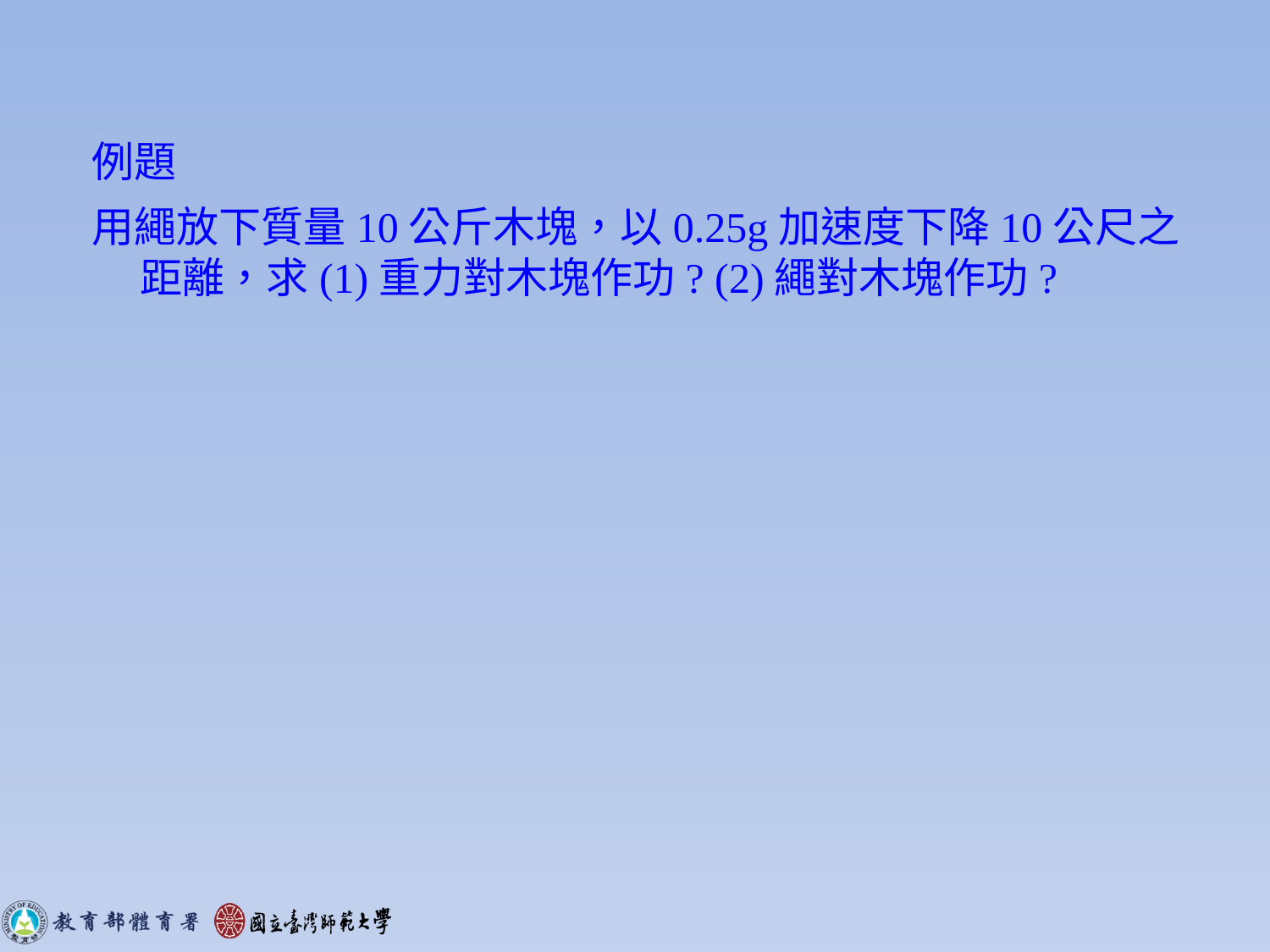

例題
用繩放下質量10公斤木塊，以0.25g加速度下降10公尺之距離，求(1)重力對木塊作功? (2)繩對木塊作功?